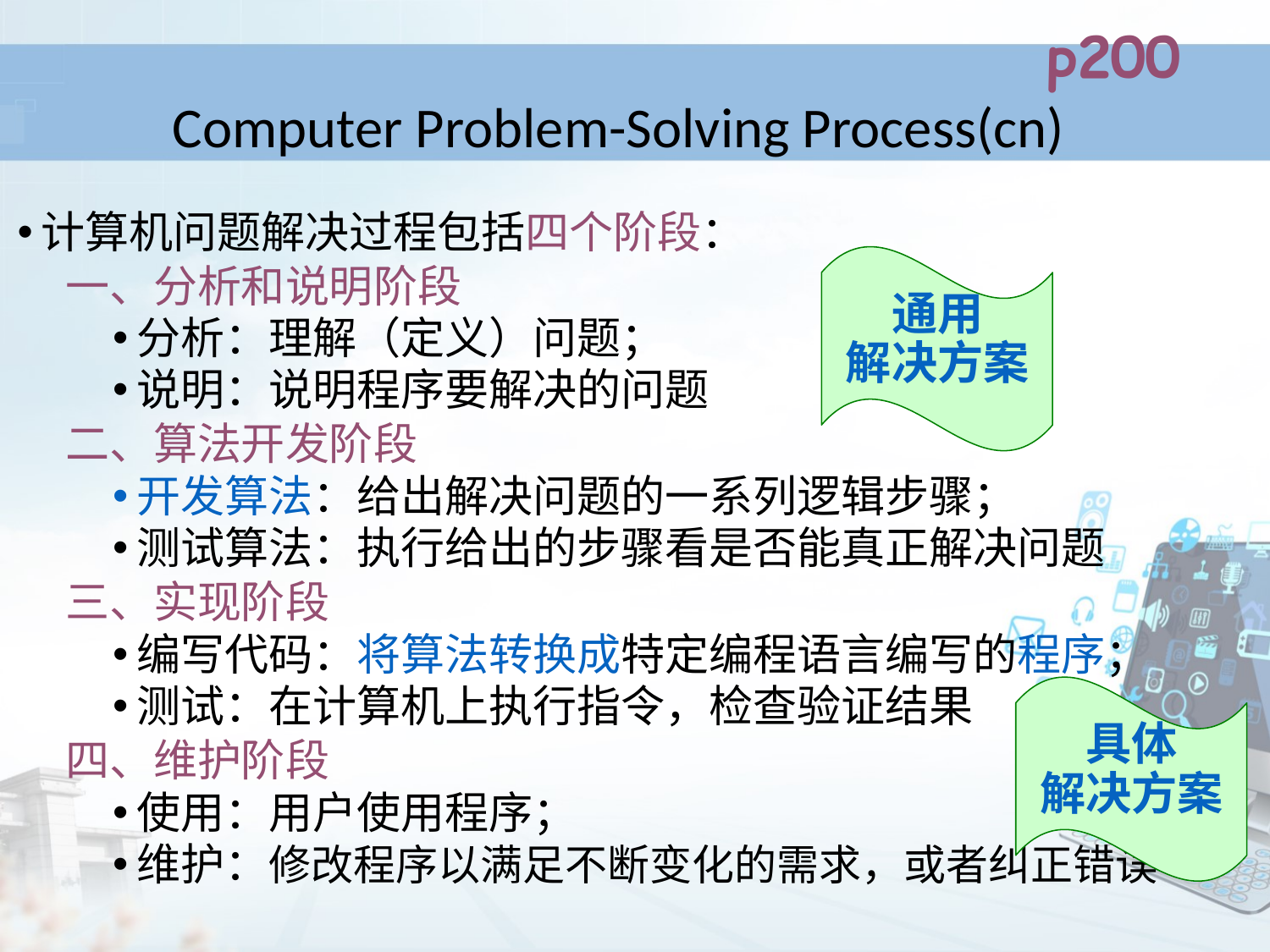

p200
# Computer Problem-Solving Process(cn)
计算机问题解决过程包括四个阶段：
一、分析和说明阶段
分析：理解（定义）问题；
说明：说明程序要解决的问题
二、算法开发阶段
开发算法：给出解决问题的一系列逻辑步骤；
测试算法：执行给出的步骤看是否能真正解决问题
三、实现阶段
编写代码：将算法转换成特定编程语言编写的程序；
测试：在计算机上执行指令，检查验证结果
四、维护阶段
使用：用户使用程序；
维护：修改程序以满足不断变化的需求，或者纠正错误

通用
解决方案

具体
解决方案